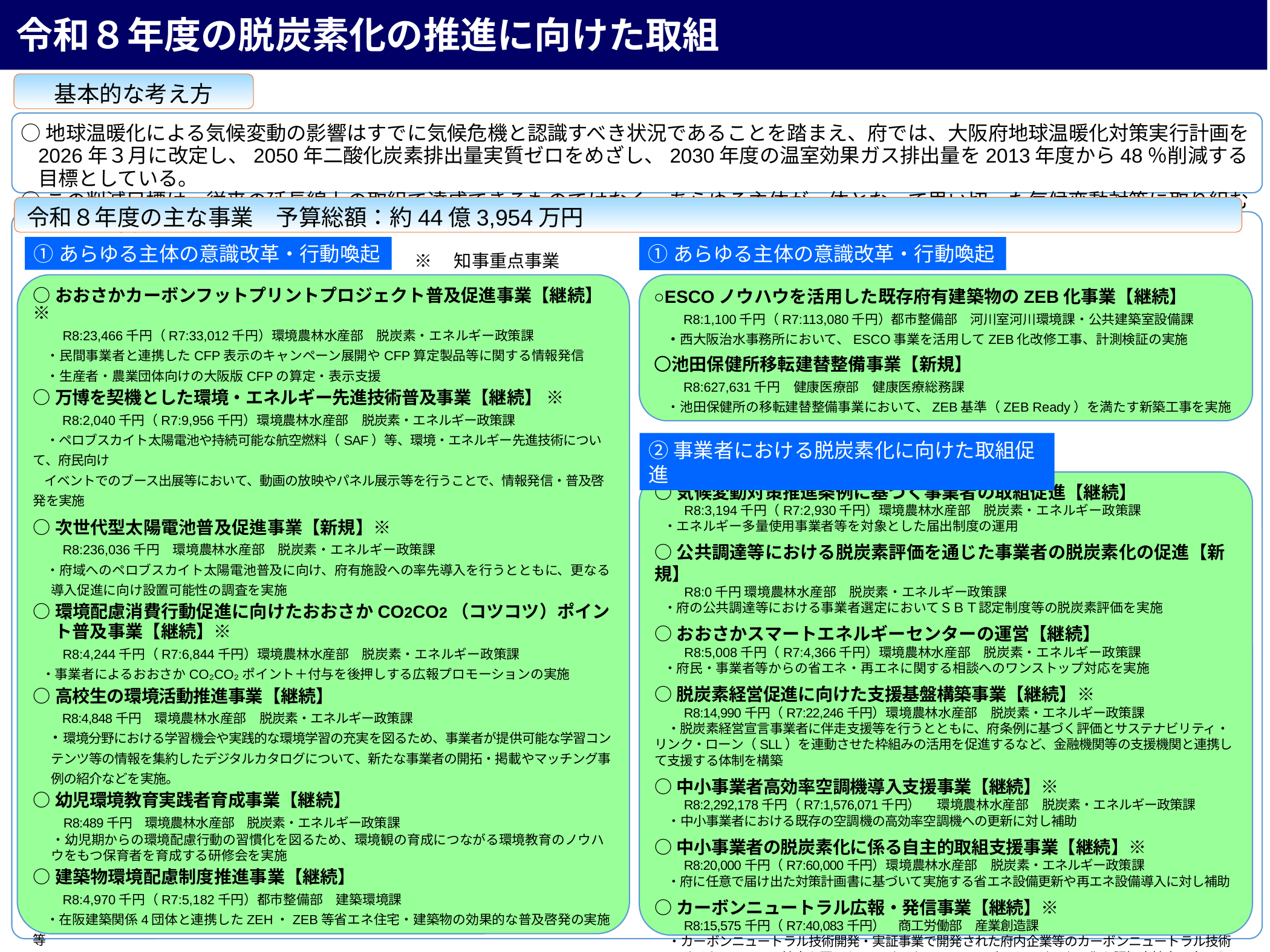

令和８年度の脱炭素化の推進に向けた取組
基本的な考え方

○地球温暖化による気候変動の影響はすでに気候危機と認識すべき状況であることを踏まえ、府では、大阪府地球温暖化対策実行計画を2026年３月に改定し、2050年二酸化炭素排出量実質ゼロをめざし、2030年度の温室効果ガス排出量を2013年度から48％削減する目標としている。
○この削減目標は、従来の延長線上の取組で達成できるものではなく、あらゆる主体が一体となって思い切った気候変動対策に取り組むことが重要である。
令和８年度の主な事業　予算総額：約44億3,954万円

①あらゆる主体の意識改革・行動喚起
①あらゆる主体の意識改革・行動喚起
※　知事重点事業
○ESCOノウハウを活用した既存府有建築物のZEB化事業【継続】
　　R8:1,100千円（R7:113,080千円）都市整備部　河川室河川環境課・公共建築室設備課
　・西大阪治水事務所において、ESCO事業を活用してZEB化改修工事、計測検証の実施
〇池田保健所移転建替整備事業【新規】
　　R8:627,631千円　健康医療部　健康医療総務課
　・池田保健所の移転建替整備事業において、ZEB基準（ZEB Ready）を満たす新築工事を実施

○おおさかカーボンフットプリントプロジェクト普及促進事業【継続】※
　　R8:23,466千円（R7:33,012千円）環境農林水産部　脱炭素・エネルギー政策課
　・民間事業者と連携したCFP表示のキャンペーン展開やCFP算定製品等に関する情報発信
　・生産者・農業団体向けの大阪版CFPの算定・表示支援
○万博を契機とした環境・エネルギー先進技術普及事業【継続】 ※
　　R8:2,040千円（R7:9,956千円）環境農林水産部　脱炭素・エネルギー政策課
　・ペロブスカイト太陽電池や持続可能な航空燃料（SAF）等、環境・エネルギー先進技術について、府民向け
   イベントでのブース出展等において、動画の放映やパネル展示等を行うことで、情報発信・普及啓発を実施
○次世代型太陽電池普及促進事業【新規】※
　　R8:236,036千円　環境農林水産部　脱炭素・エネルギー政策課
　・府域へのペロブスカイト太陽電池普及に向け、府有施設への率先導入を行うとともに、更なる導入促進に向け設置可能性の調査を実施
○環境配慮消費行動促進に向けたおおさかCO2CO2（コツコツ）ポイント普及事業【継続】※
　　R8:4,244千円（R7:6,844千円）環境農林水産部　脱炭素・エネルギー政策課
・事業者によるおおさかCO₂CO₂ポイント＋付与を後押しする広報プロモーションの実施
○高校生の環境活動推進事業【継続】
　　R8:4,848千円　環境農林水産部　脱炭素・エネルギー政策課
　・環境分野における学習機会や実践的な環境学習の充実を図るため、事業者が提供可能な学習コンテンツ等の情報を集約したデジタルカタログについて、新たな事業者の開拓・掲載やマッチング事例の紹介などを実施。
○幼児環境教育実践者育成事業【継続】
 　R8:489千円　環境農林水産部　脱炭素・エネルギー政策課
 　・幼児期からの環境配慮行動の習慣化を図るため、環境観の育成につながる環境教育のノウハウをもつ保育者を育成する研修会を実施
○建築物環境配慮制度推進事業【継続】
　　R8:4,970千円（R7:5,182千円）都市整備部　建築環境課
　・在阪建築関係4団体と連携したZEH・ZEB等省エネ住宅・建築物の効果的な普及啓発の実施等
○ツール普及に向けた住宅断熱改修の効果検証モデル事業【新規】※
   R8:7,325千円　都市整備部　建築環境課
　・府が開発した住宅断熱性能「見える化」ツール（愛称「エコミエル」）の一層の普及拡大を図るため、実際の
　 施工事例（モデルケース）を用いたツールの精度検証や断熱化による効果の測定を実施

②事業者における脱炭素化に向けた取組促進
○気候変動対策推進条例に基づく事業者の取組促進【継続】
　　R8:3,194千円（R7:2,930千円）環境農林水産部　脱炭素・エネルギー政策課
・エネルギー多量使用事業者等を対象とした届出制度の運用
○公共調達等における脱炭素評価を通じた事業者の脱炭素化の促進【新規】
　　R8:0千円 環境農林水産部　脱炭素・エネルギー政策課
・府の公共調達等における事業者選定においてＳＢＴ認定制度等の脱炭素評価を実施
○おおさかスマートエネルギーセンターの運営【継続】
　　R8:5,008千円（R7:4,366千円）環境農林水産部　脱炭素・エネルギー政策課
・府民・事業者等からの省エネ・再エネに関する相談へのワンストップ対応を実施
○脱炭素経営促進に向けた支援基盤構築事業【継続】※
　　R8:14,990千円（R7:22,246千円）環境農林水産部　脱炭素・エネルギー政策課
　・脱炭素経営宣言事業者に伴走支援等を行うとともに、府条例に基づく評価とサステナビリティ・リンク・ローン（SLL）を連動させた枠組みの活用を促進するなど、金融機関等の支援機関と連携して支援する体制を構築
○中小事業者高効率空調機導入支援事業【継続】※
　　R8:2,292,178千円（R7:1,576,071千円） 　環境農林水産部　脱炭素・エネルギー政策課
　・中小事業者における既存の空調機の高効率空調機への更新に対し補助
○中小事業者の脱炭素化に係る自主的取組支援事業【継続】※
　　R8:20,000千円（R7:60,000千円）環境農林水産部　脱炭素・エネルギー政策課
　・府に任意で届け出た対策計画書に基づいて実施する省エネ設備更新や再エネ設備導入に対し補助
○カーボンニュートラル広報・発信事業【継続】※
　　R8:15,575千円（R7:40,083千円）　商工労働部　産業創造課
　・カーボンニュートラル技術開発・実証事業で開発された府内企業等のカーボンニュートラル技術のビジネスチャンス拡大を図るため、ビジネスマッチングによるビジネス化や認知度拡大に向けたプロモーションを実施